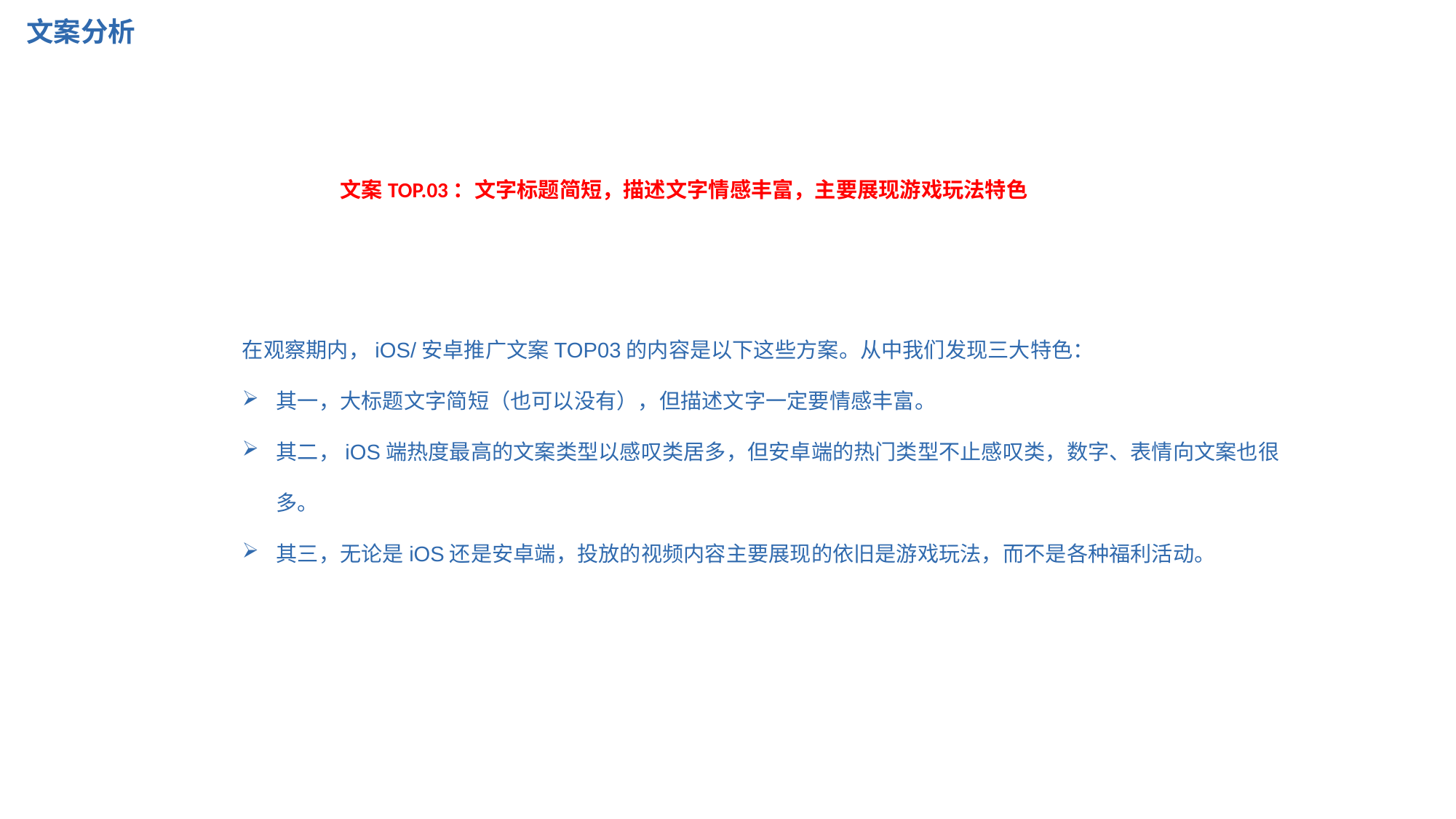

文案分析
文案TOP.03：文字标题简短，描述文字情感丰富，主要展现游戏玩法特色
在观察期内，iOS/安卓推广文案TOP03的内容是以下这些方案。从中我们发现三大特色：
其一，大标题文字简短（也可以没有），但描述文字一定要情感丰富。
其二，iOS端热度最高的文案类型以感叹类居多，但安卓端的热门类型不止感叹类，数字、表情向文案也很多。
其三，无论是iOS还是安卓端，投放的视频内容主要展现的依旧是游戏玩法，而不是各种福利活动。